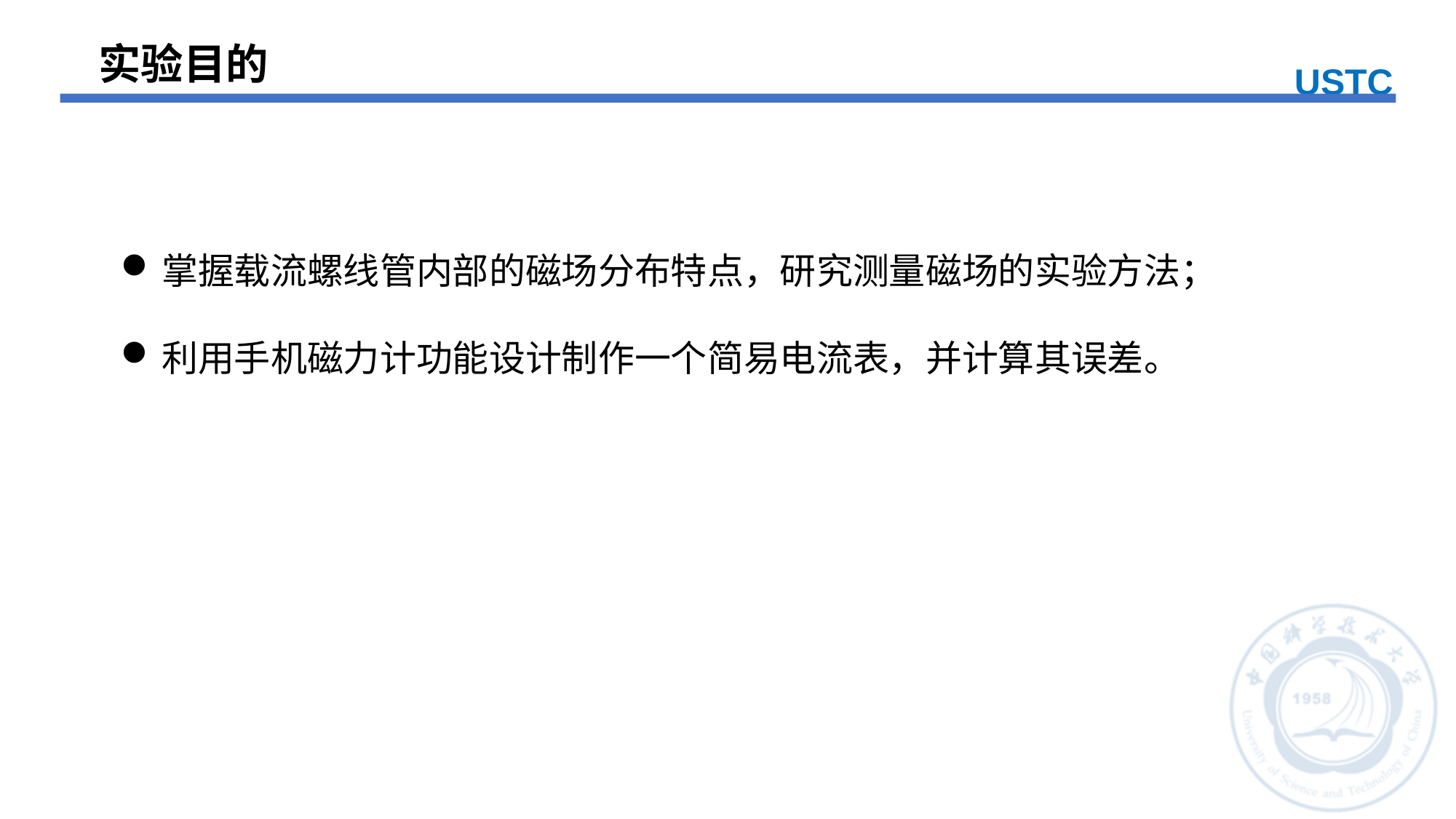

实验目的
USTC

掌握载流螺线管内部的磁场分布特点，研究测量磁场的实验方法；
利用手机磁力计功能设计制作一个简易电流表，并计算其误差。